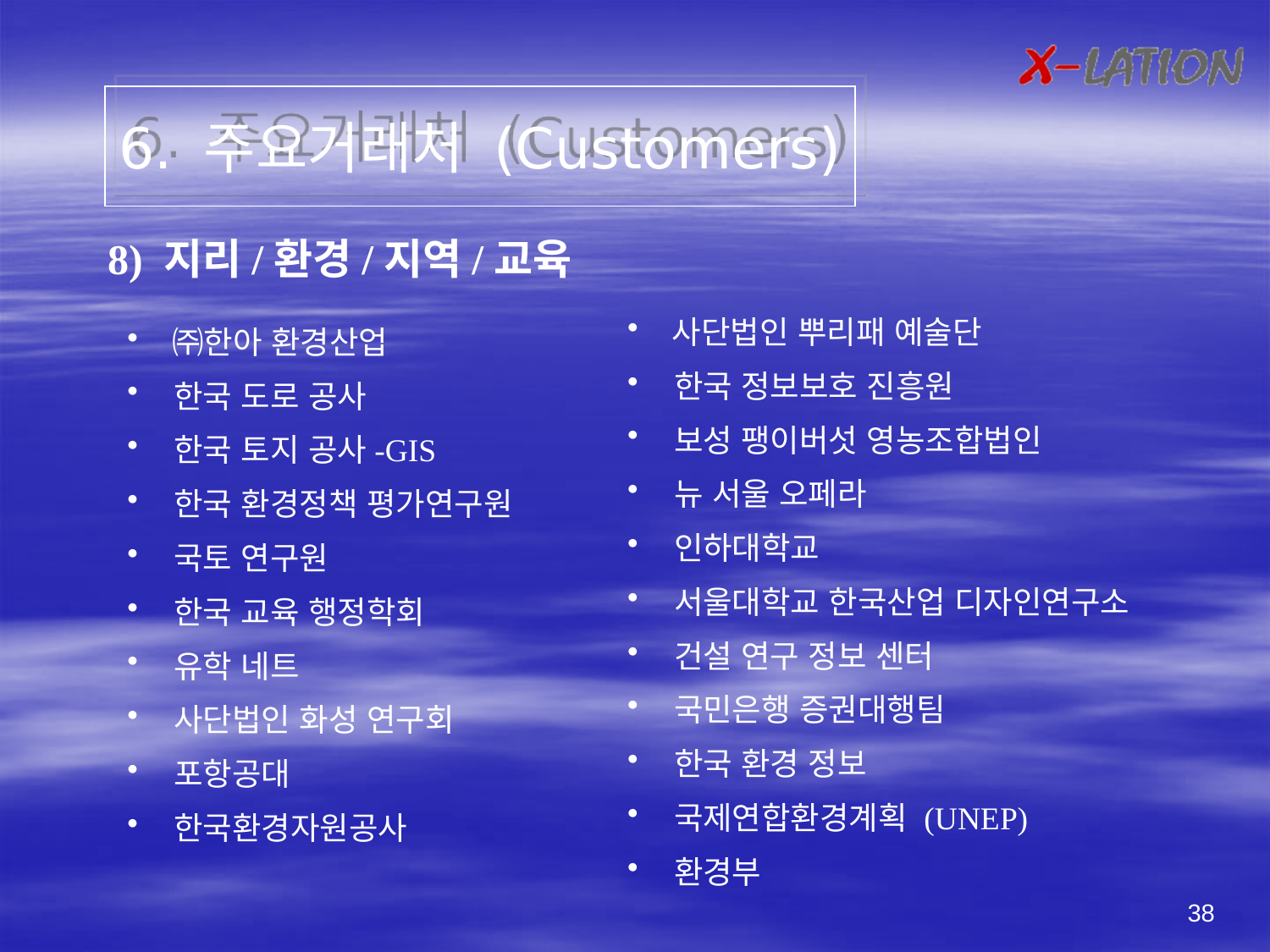

6. 주요거래처 (Customers)
8) 지리/환경/지역/교육
 사단법인 뿌리패 예술단
 한국 정보보호 진흥원
 보성 팽이버섯 영농조합법인
 뉴 서울 오페라
 인하대학교
 서울대학교 한국산업 디자인연구소
 건설 연구 정보 센터
 국민은행 증권대행팀
 한국 환경 정보
 국제연합환경계획 (UNEP)
 환경부
 ㈜한아 환경산업
 한국 도로 공사
 한국 토지 공사-GIS
 한국 환경정책 평가연구원
 국토 연구원
 한국 교육 행정학회
 유학 네트
 사단법인 화성 연구회
 포항공대
 한국환경자원공사
38